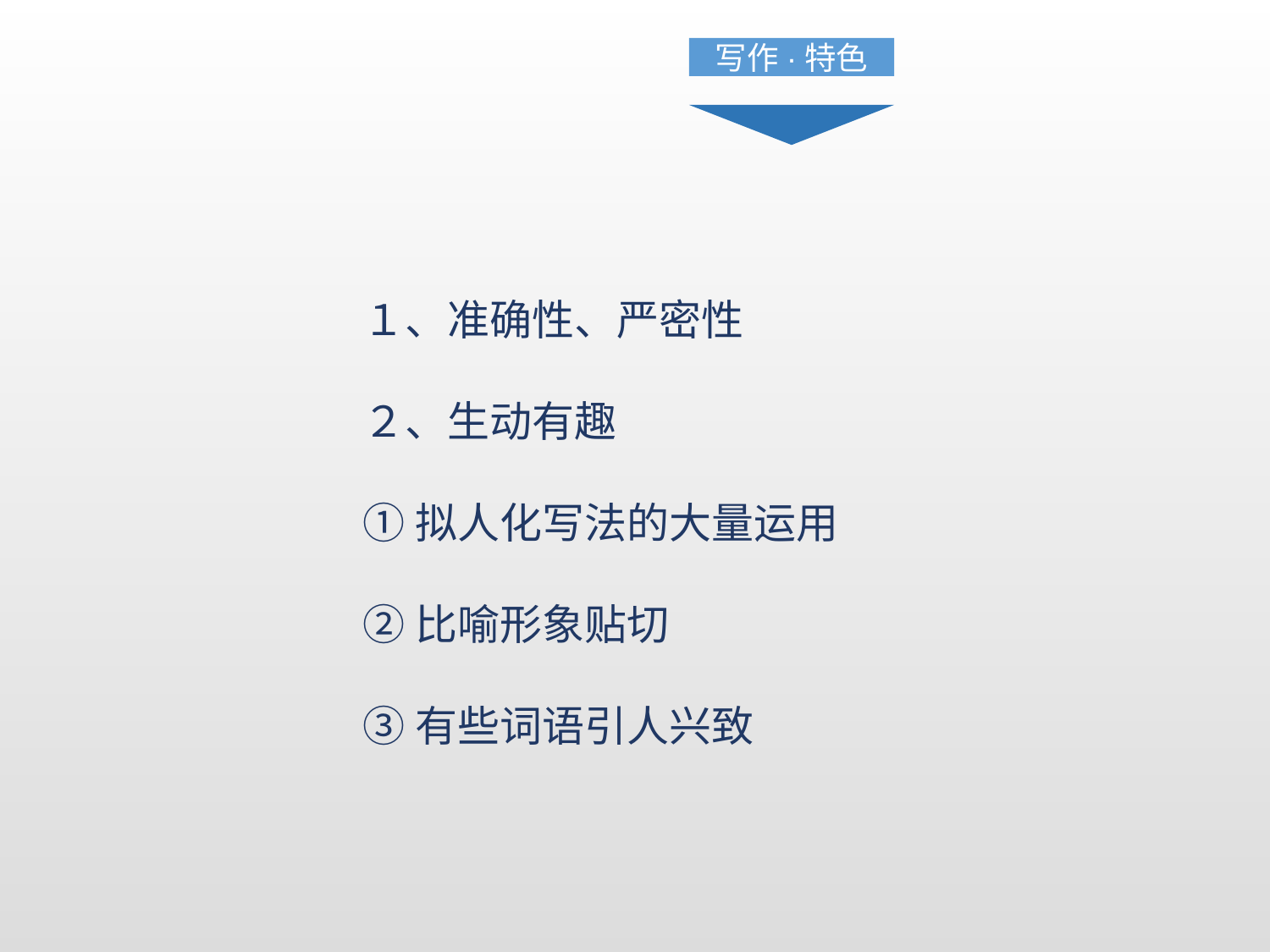

写作·特色

１、准确性、严密性

２、生动有趣

①拟人化写法的大量运用

②比喻形象贴切

③有些词语引人兴致